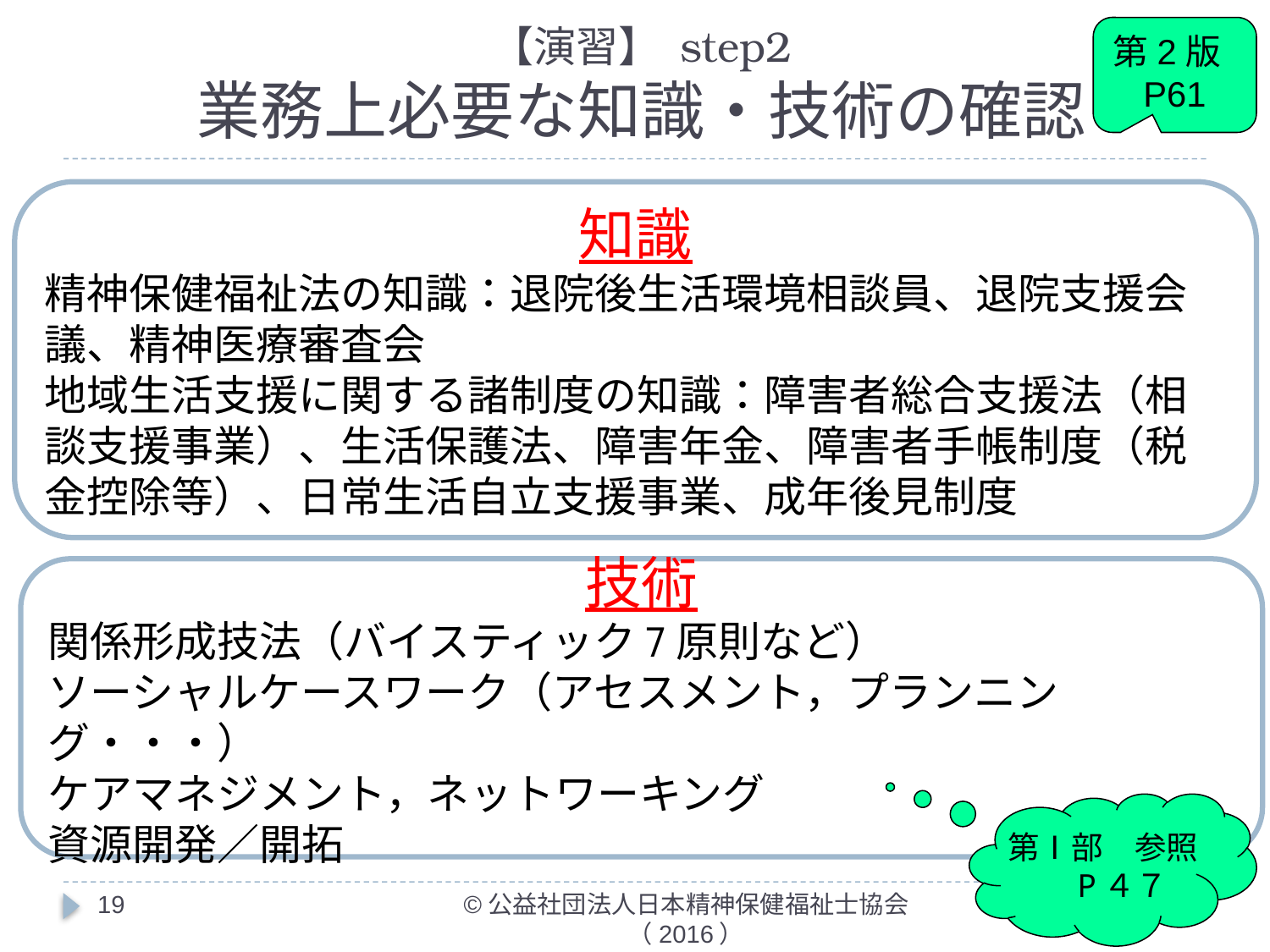

# 【演習】 step2 業務上必要な知識・技術の確認
第2版
P61

知識
精神保健福祉法の知識：退院後生活環境相談員、退院支援会議、精神医療審査会
地域生活支援に関する諸制度の知識：障害者総合支援法（相談支援事業）、生活保護法、障害年金、障害者手帳制度（税金控除等）、日常生活自立支援事業、成年後見制度

技術
関係形成技法（バイスティック7原則など）
ソーシャルケースワーク（アセスメント，プランニング・・・）
ケアマネジメント，ネットワーキング
資源開発／開拓
第Ⅰ部　参照
　P４７
19
©公益社団法人日本精神保健福祉士協会（2016）